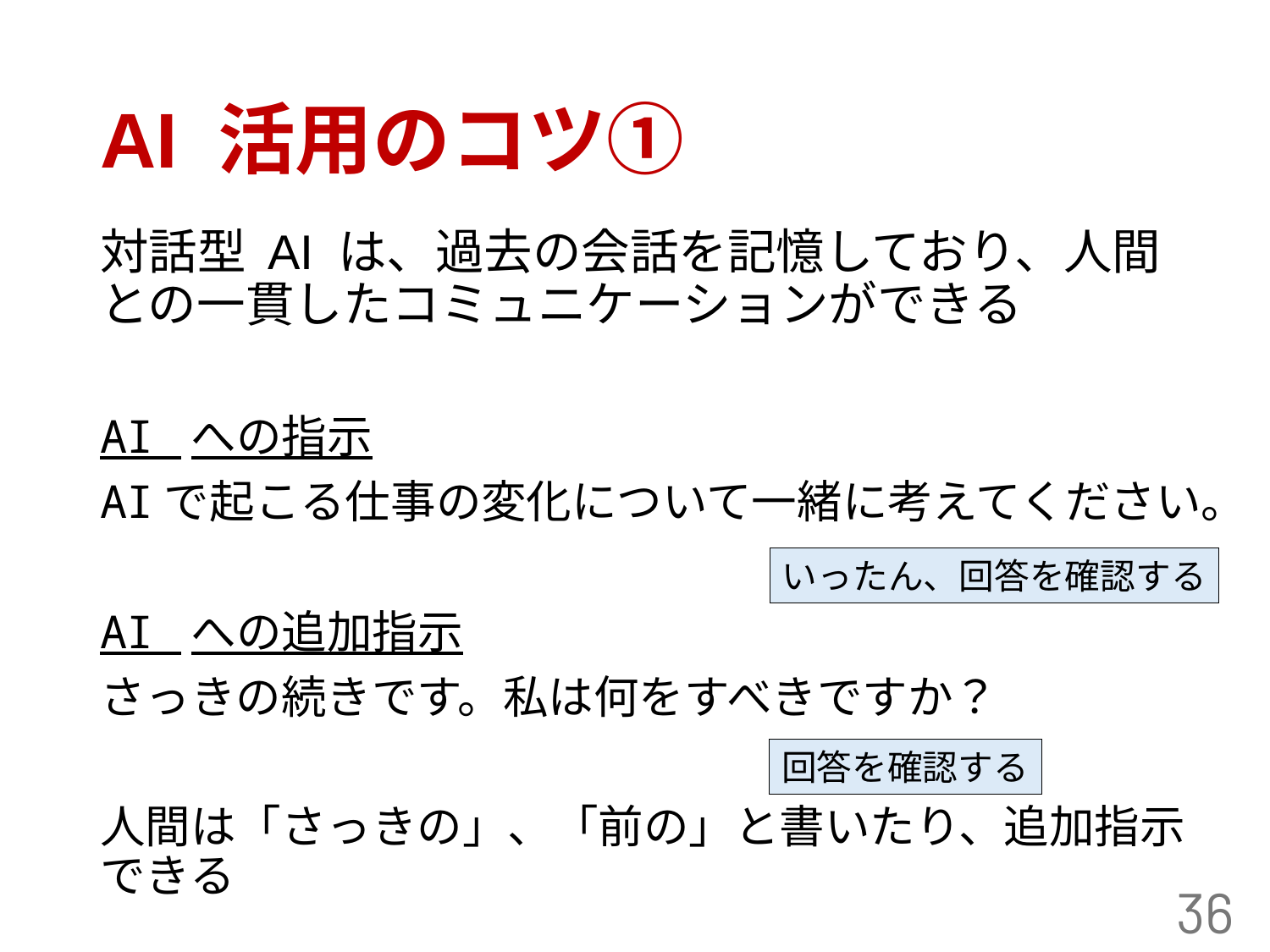

# AI 活用のコツ①
対話型 AI は、過去の会話を記憶しており、人間との一貫したコミュニケーションができる

AI への指示
AIで起こる仕事の変化について一緒に考えてください。

AI への追加指示
さっきの続きです。私は何をすべきですか？

人間は「さっきの」、「前の」と書いたり、追加指示できる

いったん、回答を確認する
回答を確認する
36